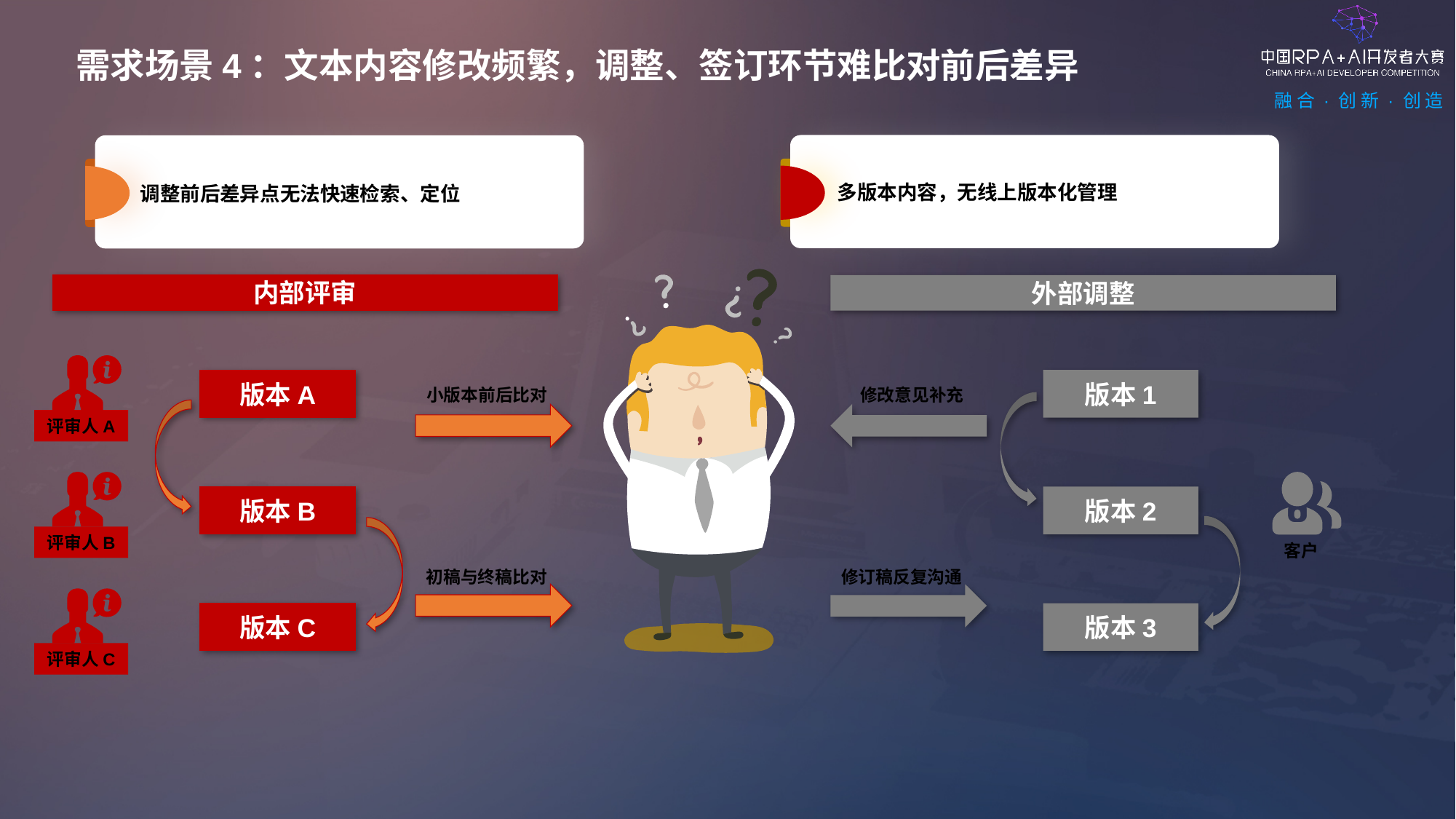

需求场景4：文本内容修改频繁，调整、签订环节难比对前后差异

多版本内容，无线上版本化管理

调整前后差异点无法快速检索、定位

内部评审
外部调整

评审人A
版本A
版本1
小版本前后比对
修改意见补充

评审人B

客户
版本B
版本2

初稿与终稿比对
修订稿反复沟通

评审人C
版本C
版本3